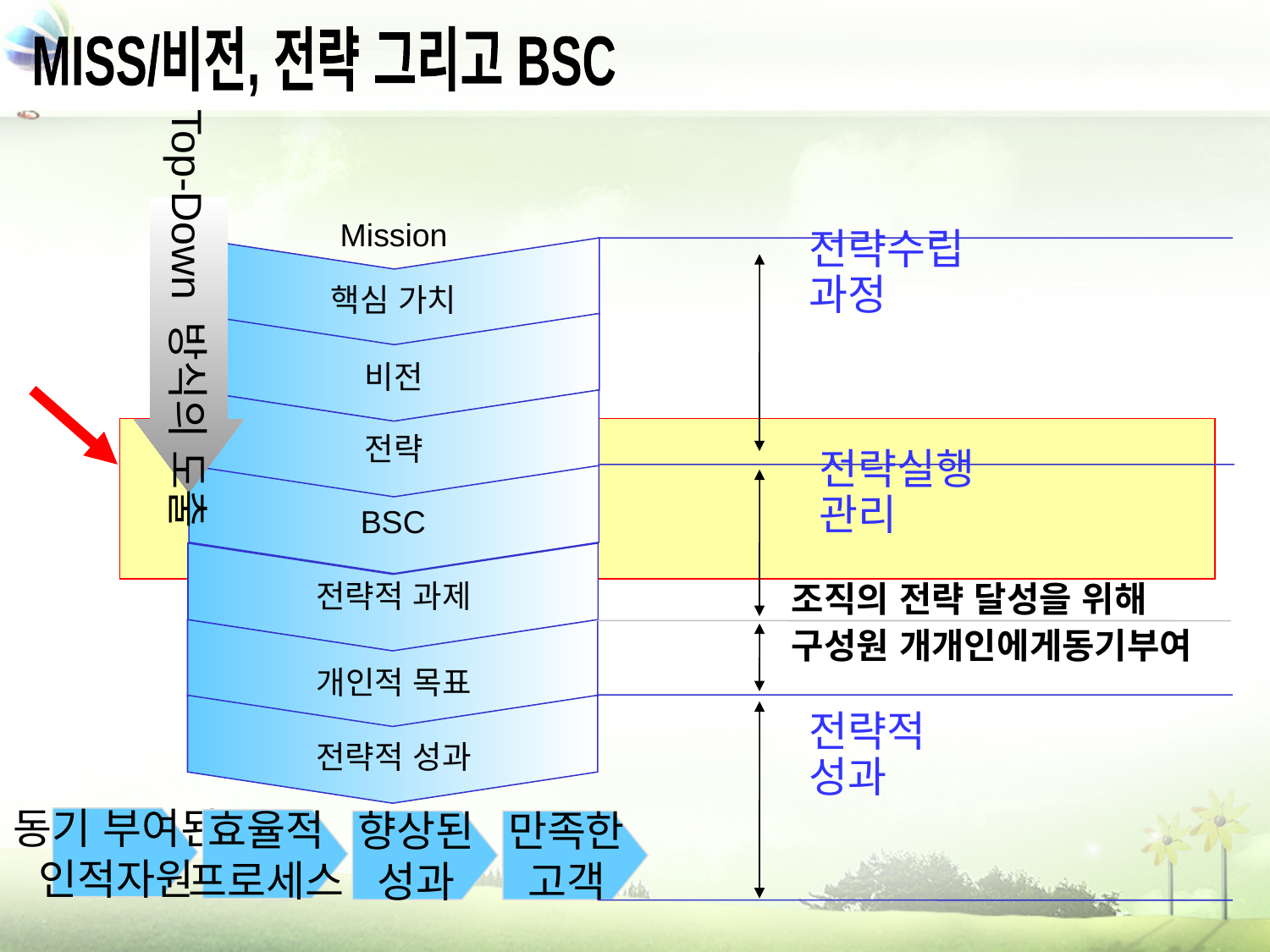

MISS/비전, 전략 그리고 BSC

Top-Down 방식의 도출
Mission

전략수립 과정
핵심 가치

비전

전략

전략실행 관리
BSC

전략적 과제

개인적 목표

전략적 성과
전략적 성과
동기 부여된
인적자원
효율적
프로세스
향상된
성과
만족한
고객

조직의 전략 달성을 위해 구성원 개개인에게동기부여